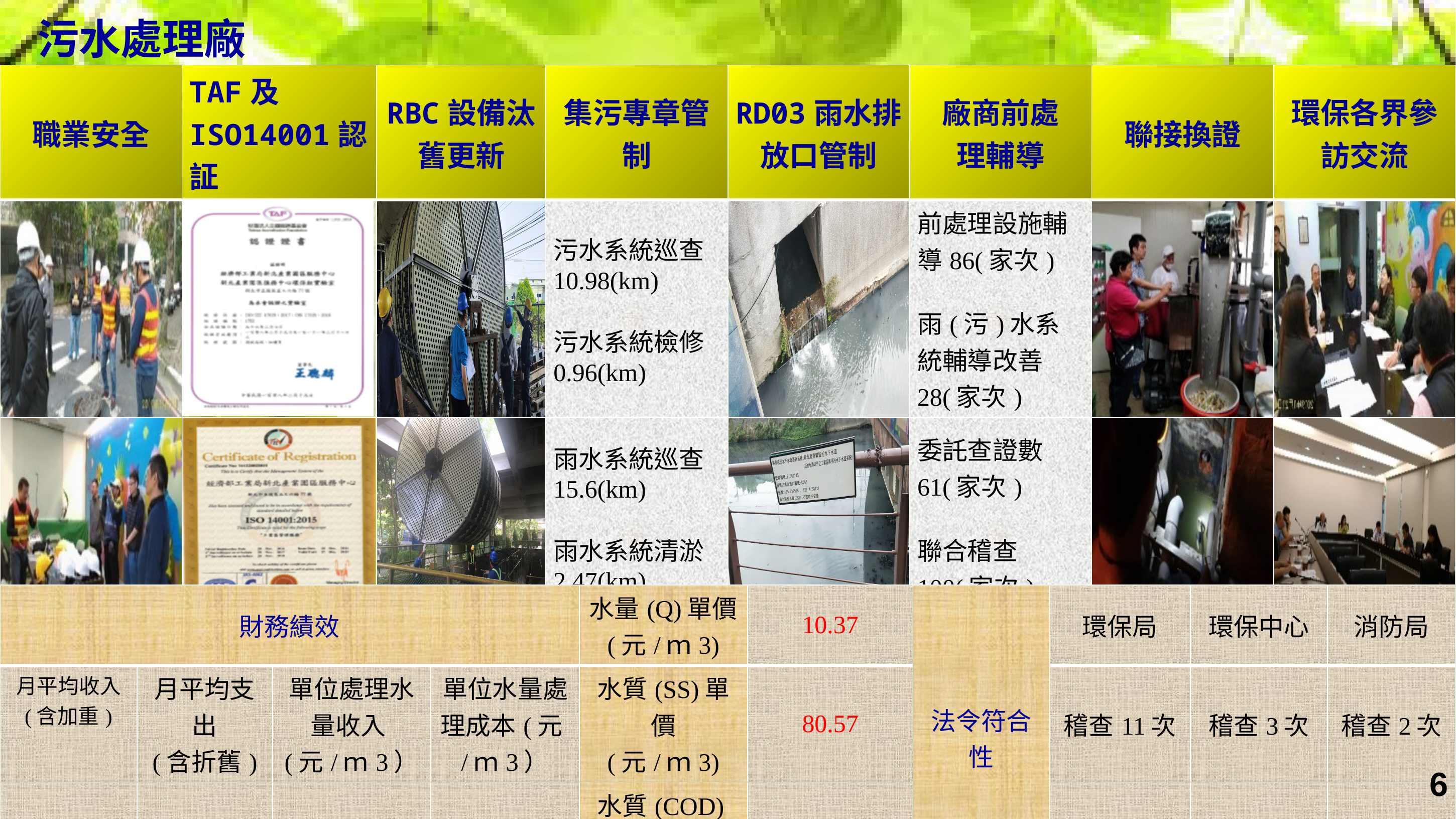

污水處理廠
| 職業安全 | TAF及ISO14001認証 | RBC設備汰舊更新 | 集污專章管制 | RD03雨水排放口管制 | 廠商前處 理輔導 | 聯接換證 | 環保各界參訪交流 |
| --- | --- | --- | --- | --- | --- | --- | --- |
|  |  |  | 污水系統巡查10.98(km) 污水系統檢修0.96(km) |  | 前處理設施輔導86(家次) 雨(污)水系統輔導改善 28(家次) |  |  |
|  |  |  | 雨水系統巡查15.6(km) 雨水系統清淤2.47(km) |  | 委託查證數 61(家次) 聯合稽查 100(家次) |  |  |
| 財務績效 |  |  |  | 水量(Q)單價 (元/ｍ3) | 10.37 | 法令符合性 | 環保局 | 環保中心 | 消防局 |
| --- | --- | --- | --- | --- | --- | --- | --- | --- | --- |
| 月平均收入 (含加重) | 月平均支出 (含折舊) | 單位處理水量收入(元/ｍ3） | 單位水量處理成本(元/ｍ3） | 水質(SS)單價 (元/ｍ3) | 80.57 |  | 稽查11次 | 稽查3次 | 稽查2次 |
| 3,561,582 | 2,221,482 | 25.02 | 15.61 | 水質(COD)單價(元/ｍ3) | 42.96 |  | 違規0次 | 違規0次 | 違規0次 |
6